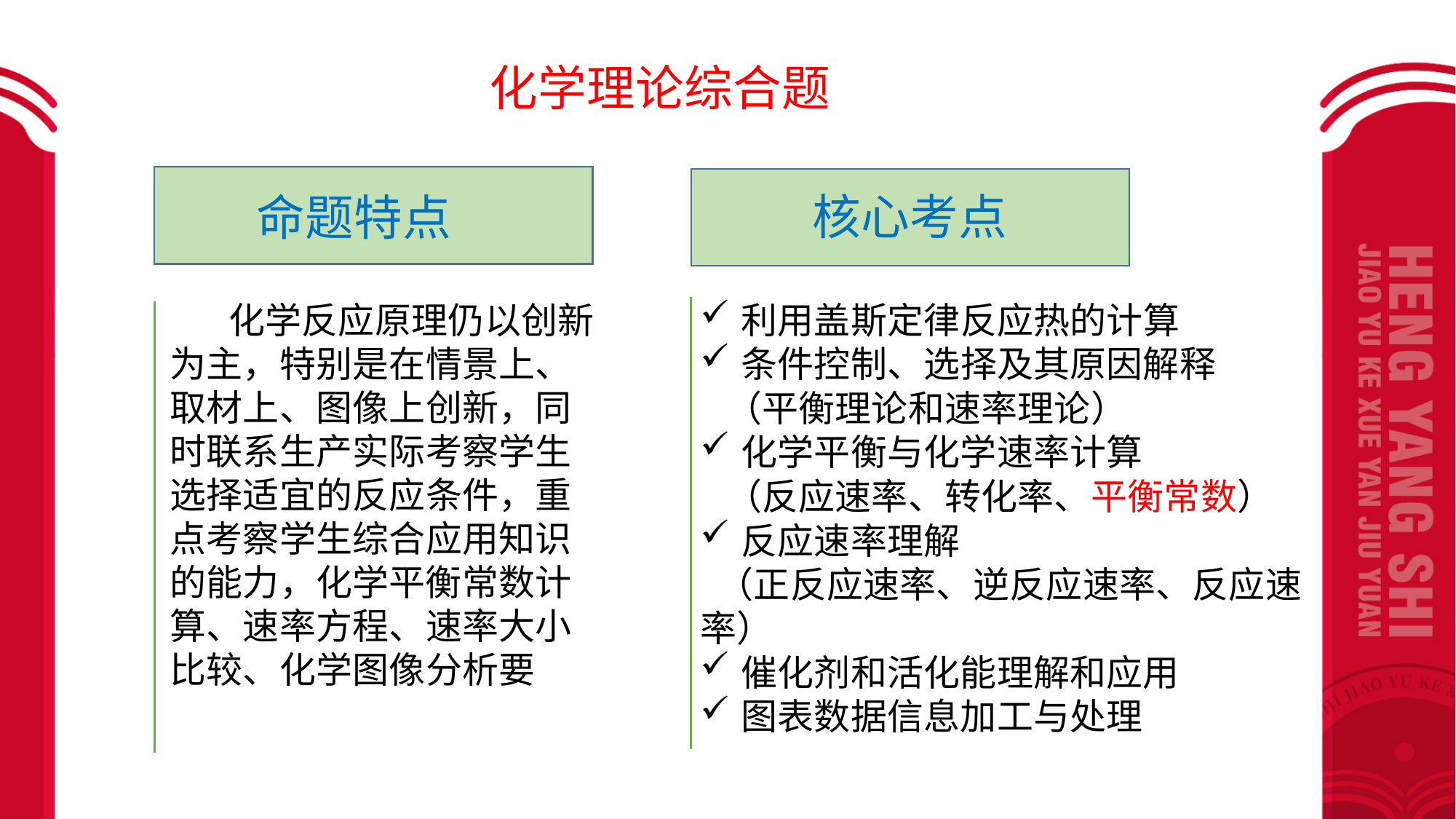

化学理论综合题

核心考点
命题特点
利用盖斯定律反应热的计算
条件控制、选择及其原因解释
  （平衡理论和速率理论）
化学平衡与化学速率计算
  （反应速率、转化率、平衡常数）
反应速率理解
 （正反应速率、逆反应速率、反应速率）
催化剂和活化能理解和应用
图表数据信息加工与处理
      化学反应原理仍以创新为主，特别是在情景上、取材上、图像上创新，同时联系生产实际考察学生选择适宜的反应条件，重点考察学生综合应用知识的能力，化学平衡常数计算、速率方程、速率大小比较、化学图像分析要